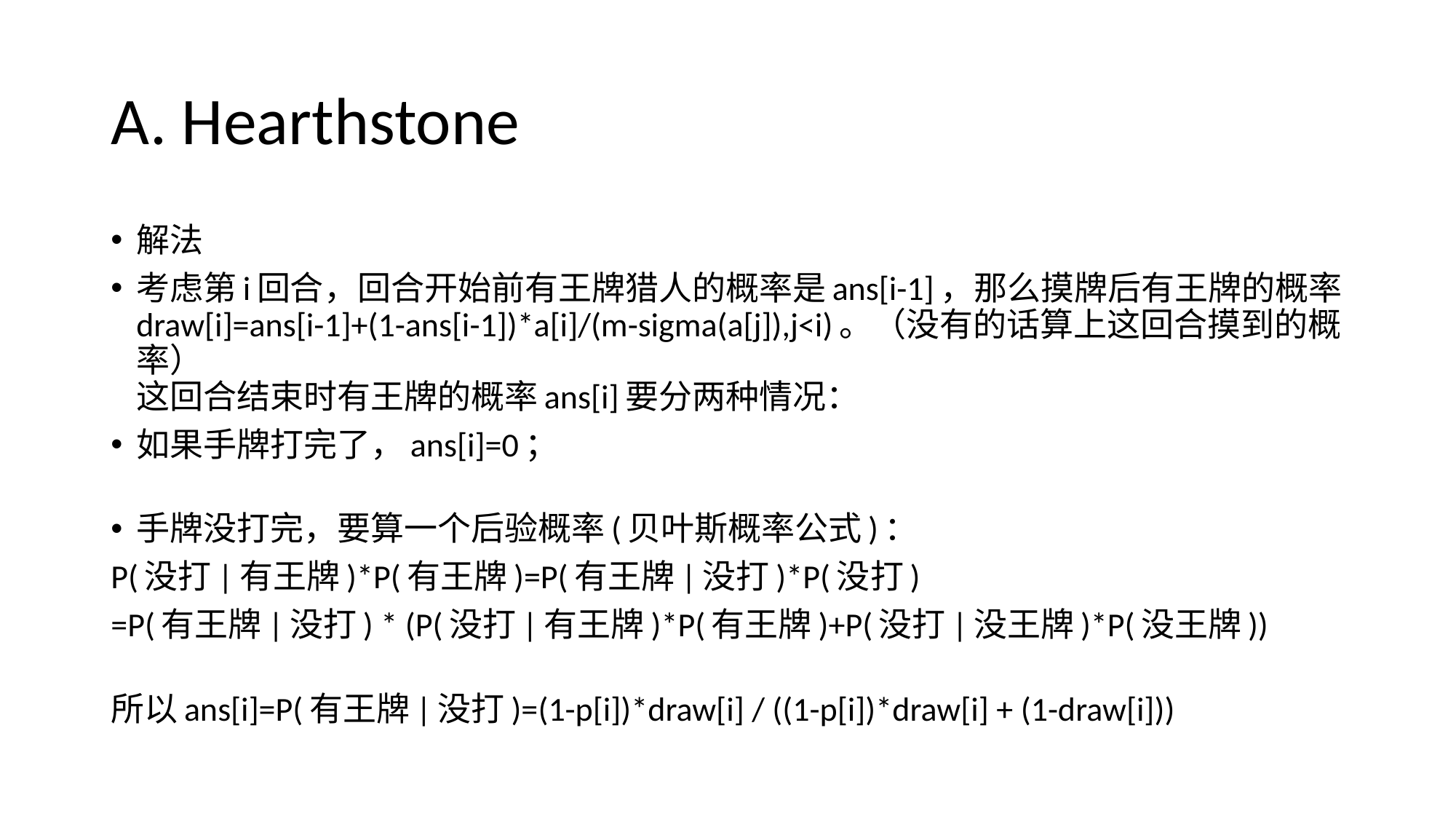

# A. Hearthstone
解法
考虑第i回合，回合开始前有王牌猎人的概率是ans[i-1]，那么摸牌后有王牌的概率draw[i]=ans[i-1]+(1-ans[i-1])*a[i]/(m-sigma(a[j]),j<i)。（没有的话算上这回合摸到的概率）
这回合结束时有王牌的概率ans[i]要分两种情况：
如果手牌打完了，ans[i]=0；
手牌没打完，要算一个后验概率(贝叶斯概率公式)：
P(没打|有王牌)*P(有王牌)=P(有王牌|没打)*P(没打)
=P(有王牌|没打) * (P(没打|有王牌)*P(有王牌)+P(没打|没王牌)*P(没王牌))
所以ans[i]=P(有王牌|没打)=(1-p[i])*draw[i] / ((1-p[i])*draw[i] + (1-draw[i]))